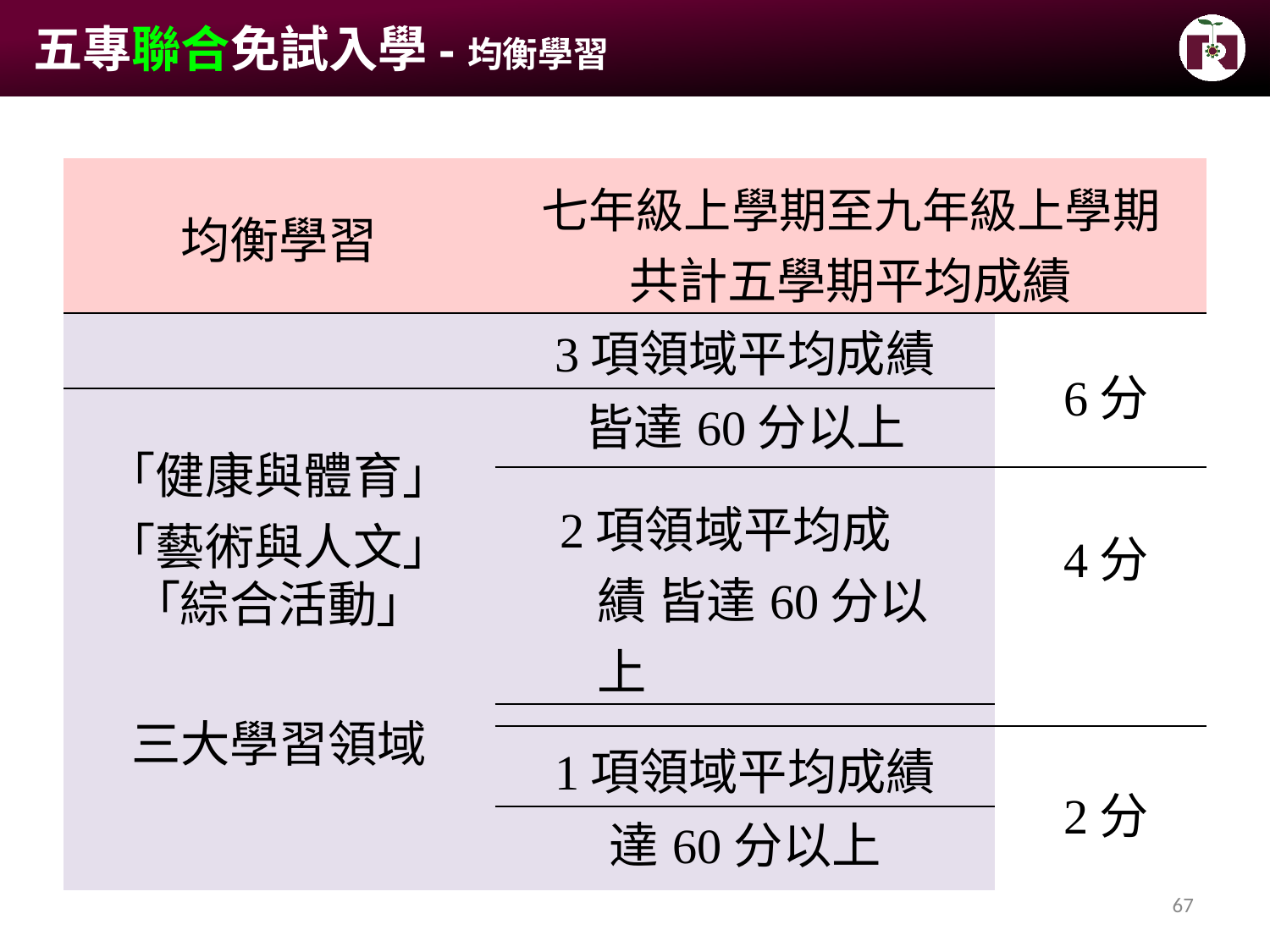

# 五專聯合免試入學-均衡學習
| 均衡學習 | 七年級上學期至九年級上學期 共計五學期平均成績 |  |
| --- | --- | --- |
|  | 3項領域平均成績 | 6分 |
| 「健康與體育」 「藝術與人文」 「綜合活動」 | 皆達60分以上 |  |
|  | 2項領域平均成績 皆達60分以上 | 4分 |
| 三大學習領域 |  |  |
|  | 1項領域平均成績 | 2分 |
|  | 達60分以上 |  |
67